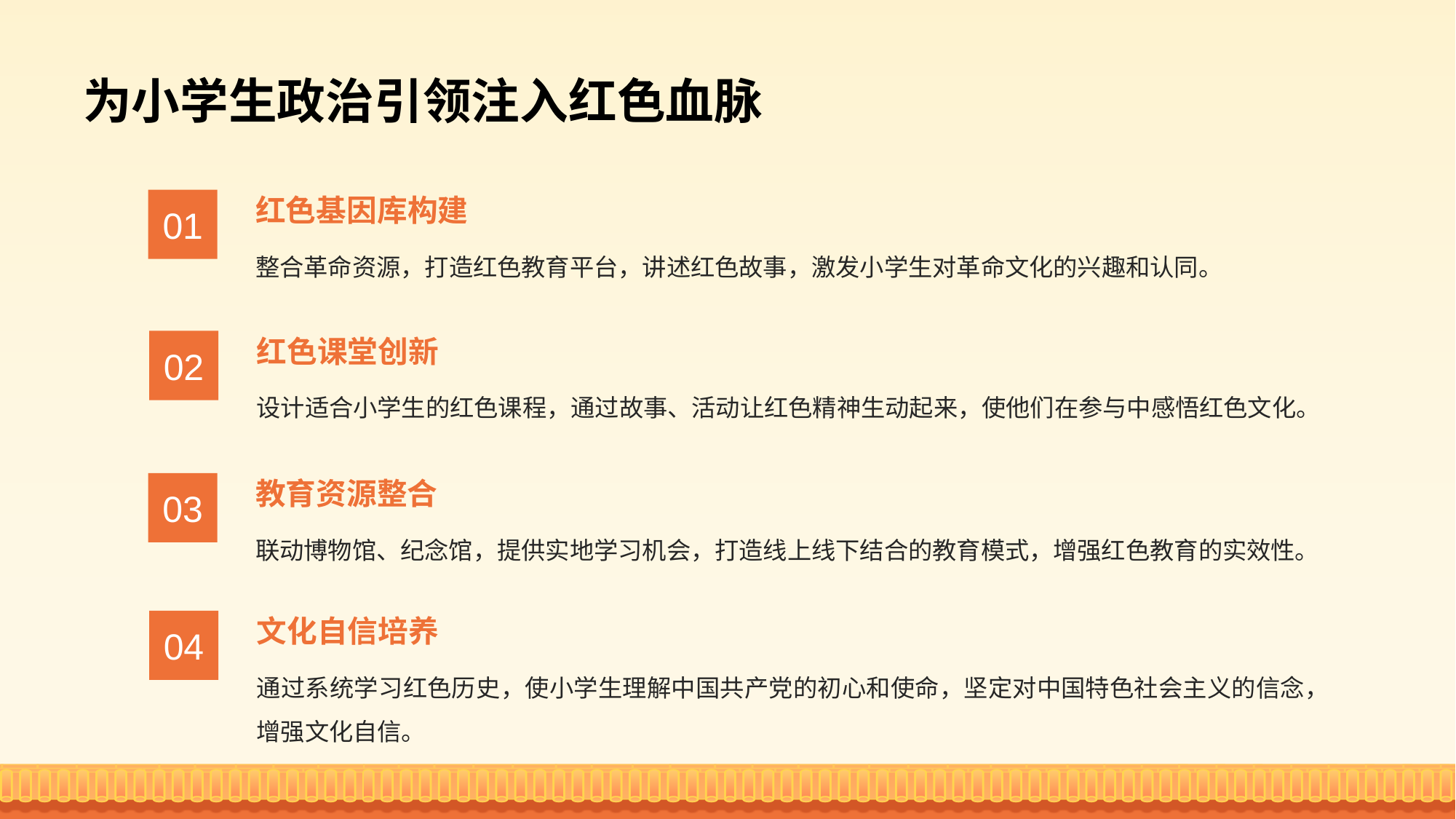

# 为小学生政治引领注入红色血脉
红色基因库构建
01
整合革命资源，打造红色教育平台，讲述红色故事，激发小学生对革命文化的兴趣和认同。
红色课堂创新
02
设计适合小学生的红色课程，通过故事、活动让红色精神生动起来，使他们在参与中感悟红色文化。
教育资源整合
03
联动博物馆、纪念馆，提供实地学习机会，打造线上线下结合的教育模式，增强红色教育的实效性。
文化自信培养
04
通过系统学习红色历史，使小学生理解中国共产党的初心和使命，坚定对中国特色社会主义的信念，增强文化自信。